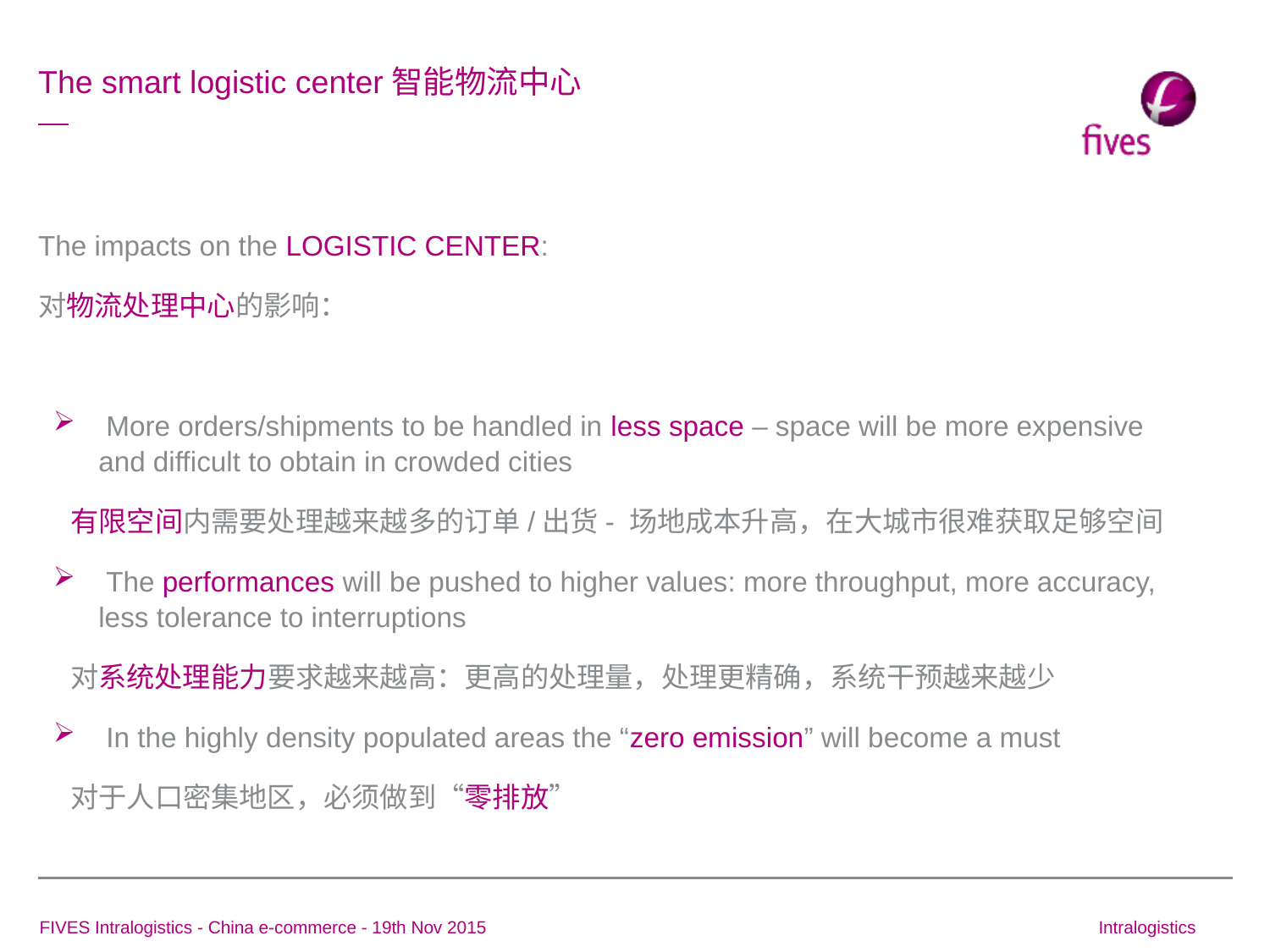

The smart logistic center智能物流中心
The impacts on the LOGISTIC CENTER:
对物流处理中心的影响：

 More orders/shipments to be handled in less space – space will be more expensive and difficult to obtain in crowded cities
    有限空间内需要处理越来越多的订单/出货- 场地成本升高，在大城市很难获取足够空间
 The performances will be pushed to higher values: more throughput, more accuracy, less tolerance to interruptions
    对系统处理能力要求越来越高：更高的处理量，处理更精确，系统干预越来越少
 In the highly density populated areas the “zero emission” will become a must
    对于人口密集地区，必须做到“零排放”

FIVES Intralogistics - China e-commerce - 19th Nov 2015